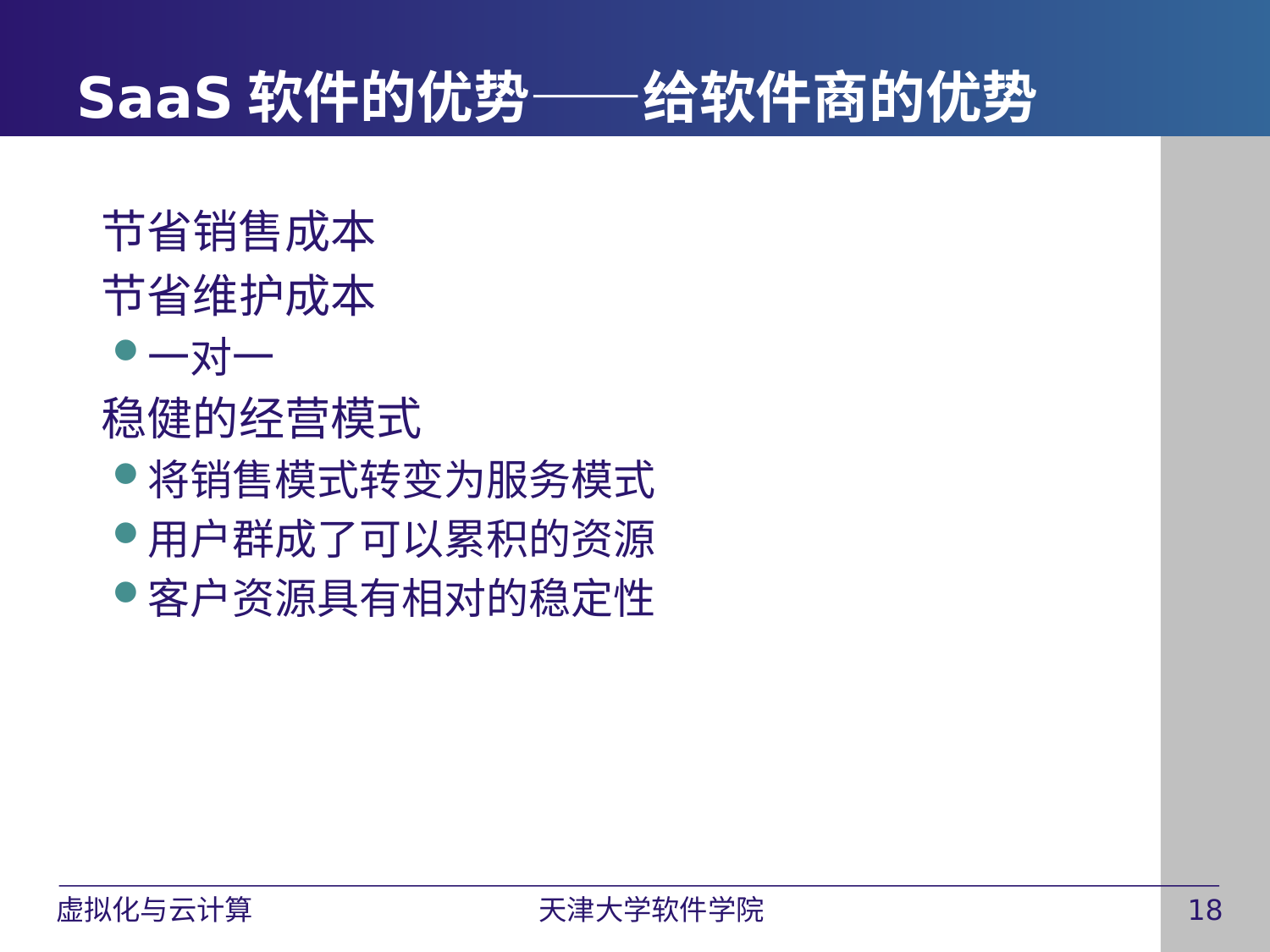

# SaaS软件的优势——给软件商的优势
节省销售成本
节省维护成本
一对一
稳健的经营模式
将销售模式转变为服务模式
用户群成了可以累积的资源
客户资源具有相对的稳定性